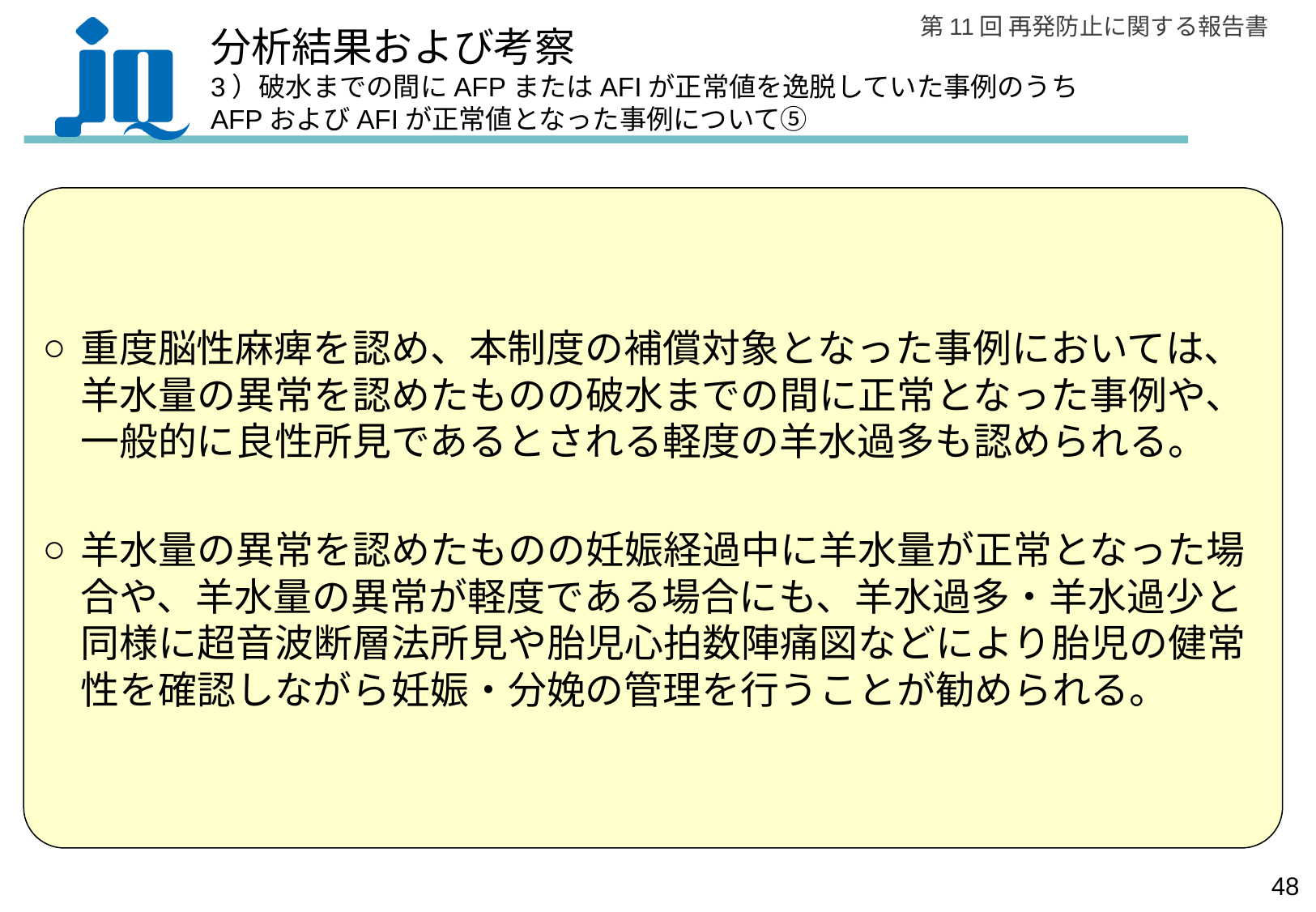

分析結果および考察
3）破水までの間にAFPまたはAFIが正常値を逸脱していた事例のうち
AFPおよびAFIが正常値となった事例について⑤
重度脳性麻痺を認め、本制度の補償対象となった事例においては、羊水量の異常を認めたものの破水までの間に正常となった事例や、一般的に良性所見であるとされる軽度の羊水過多も認められる。

羊水量の異常を認めたものの妊娠経過中に羊水量が正常となった場合や、羊水量の異常が軽度である場合にも、羊水過多・羊水過少と同様に超音波断層法所見や胎児心拍数陣痛図などにより胎児の健常性を確認しながら妊娠・分娩の管理を行うことが勧められる。
48